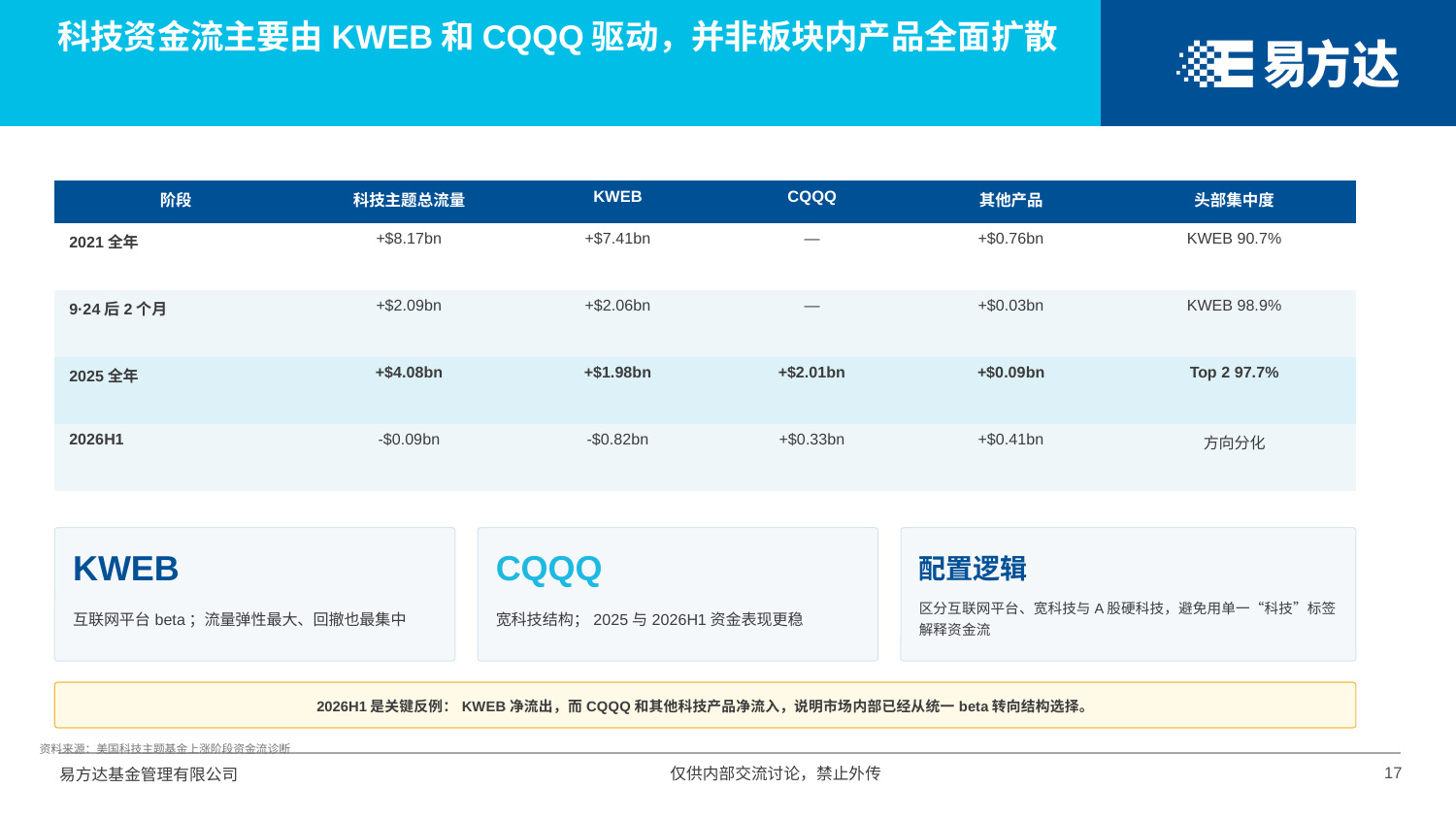

科技资金流主要由KWEB和CQQQ驱动，并非板块内产品全面扩散
| 阶段 | 科技主题总流量 | KWEB | CQQQ | 其他产品 | 头部集中度 |
| --- | --- | --- | --- | --- | --- |
| 2021全年 | +$8.17bn | +$7.41bn | — | +$0.76bn | KWEB 90.7% |
| 9·24后2个月 | +$2.09bn | +$2.06bn | — | +$0.03bn | KWEB 98.9% |
| 2025全年 | +$4.08bn | +$1.98bn | +$2.01bn | +$0.09bn | Top 2 97.7% |
| 2026H1 | -$0.09bn | -$0.82bn | +$0.33bn | +$0.41bn | 方向分化 |

KWEB
CQQQ
配置逻辑
互联网平台beta；流量弹性最大、回撤也最集中
宽科技结构；2025与2026H1资金表现更稳
区分互联网平台、宽科技与A股硬科技，避免用单一“科技”标签解释资金流

2026H1是关键反例：KWEB净流出，而CQQQ和其他科技产品净流入，说明市场内部已经从统一beta转向结构选择。
资料来源：美国科技主题基金上涨阶段资金流诊断